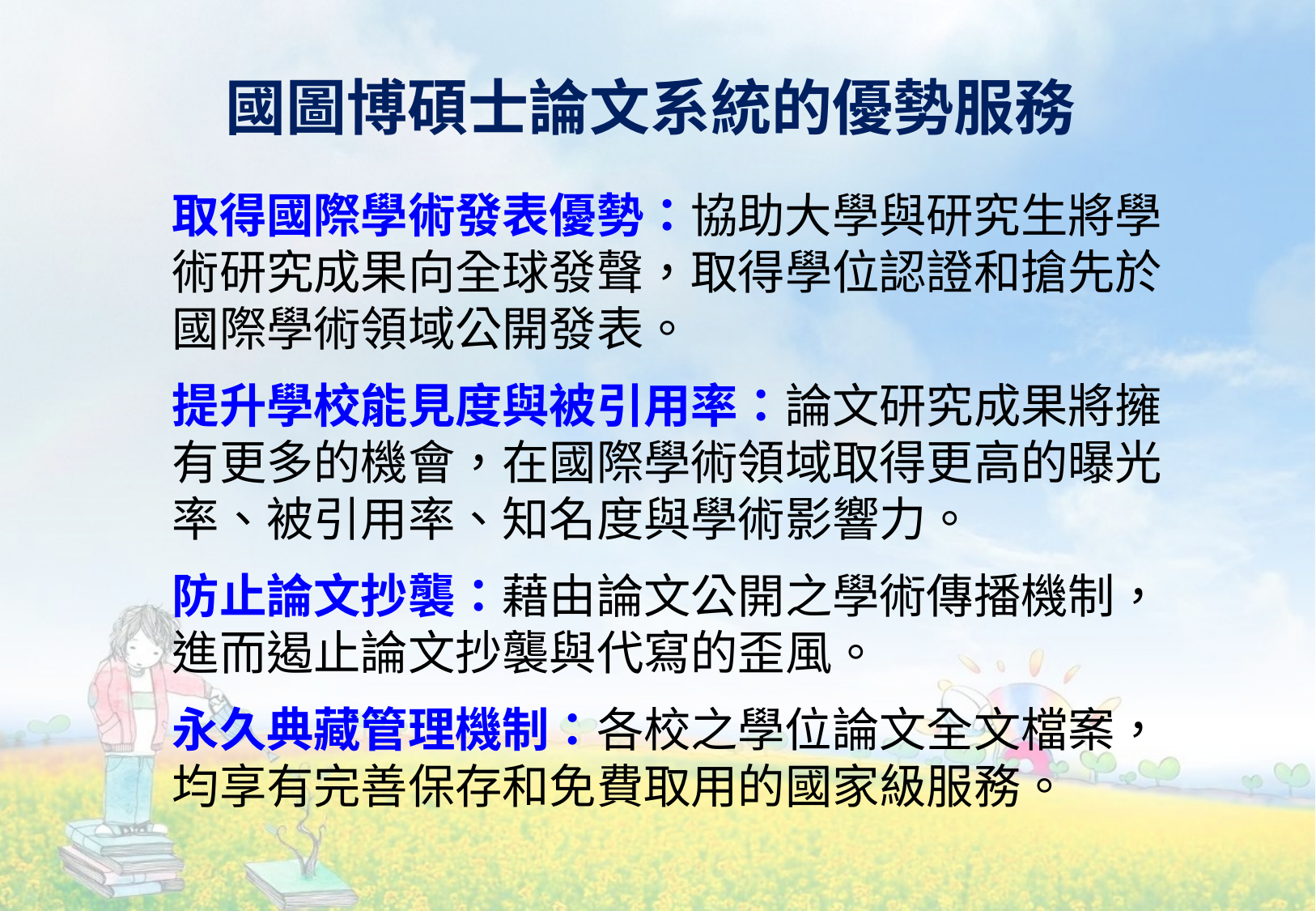

國圖博碩士論文系統的優勢服務
取得國際學術發表優勢：協助大學與研究生將學術研究成果向全球發聲，取得學位認證和搶先於國際學術領域公開發表。

提升學校能見度與被引用率：論文研究成果將擁有更多的機會，在國際學術領域取得更高的曝光率、被引用率、知名度與學術影響力。

防止論文抄襲：藉由論文公開之學術傳播機制，進而遏止論文抄襲與代寫的歪風。

永久典藏管理機制：各校之學位論文全文檔案，均享有完善保存和免費取用的國家級服務。